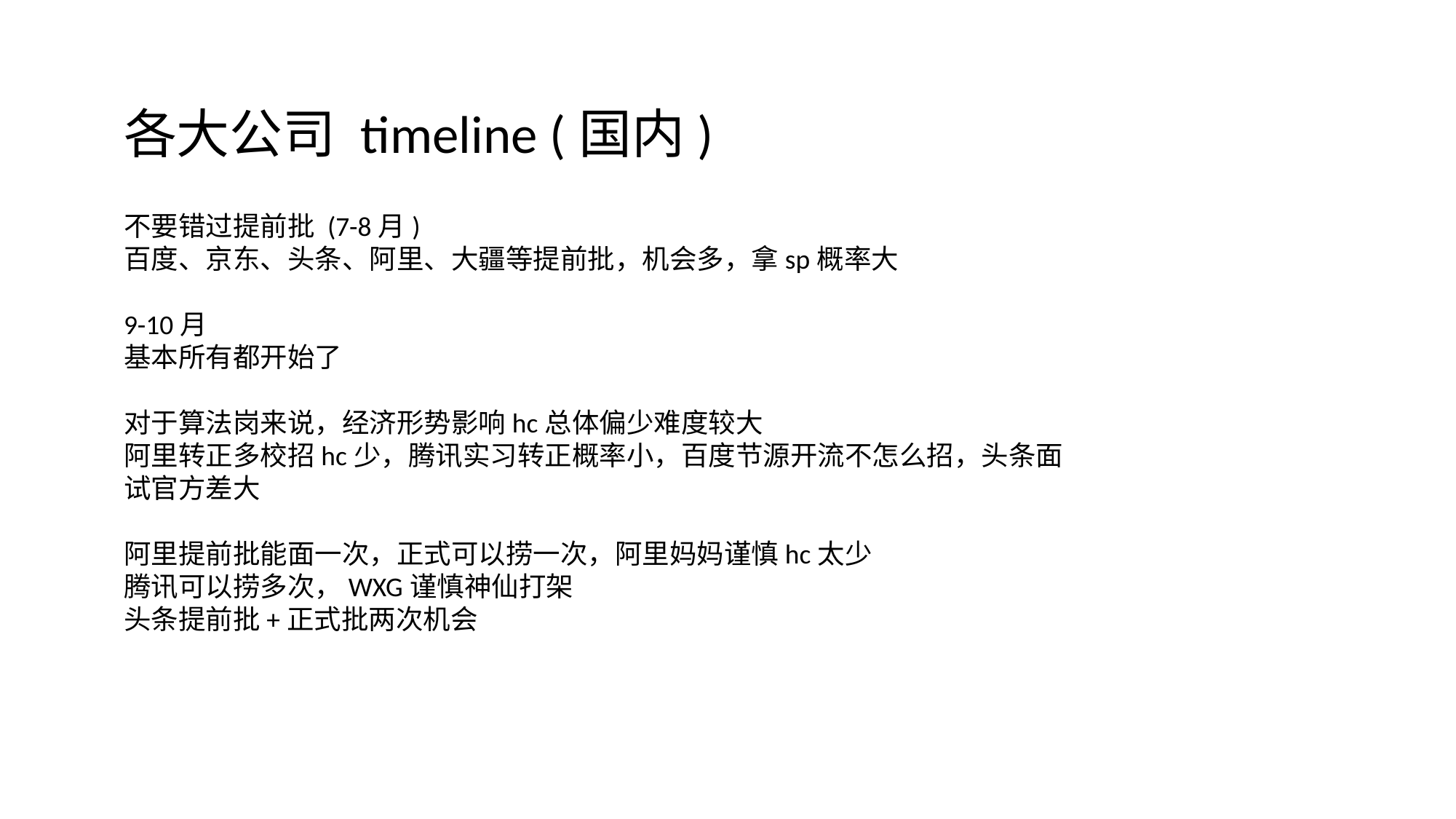

各大公司 timeline (国内)
不要错过提前批 (7-8月)
百度、京东、头条、阿里、大疆等提前批，机会多，拿sp概率大

9-10月
基本所有都开始了

对于算法岗来说，经济形势影响hc总体偏少难度较大
阿里转正多校招hc少，腾讯实习转正概率小，百度节源开流不怎么招，头条面试官方差大

阿里提前批能面一次，正式可以捞一次，阿里妈妈谨慎hc太少
腾讯可以捞多次，WXG谨慎神仙打架
头条提前批+正式批两次机会